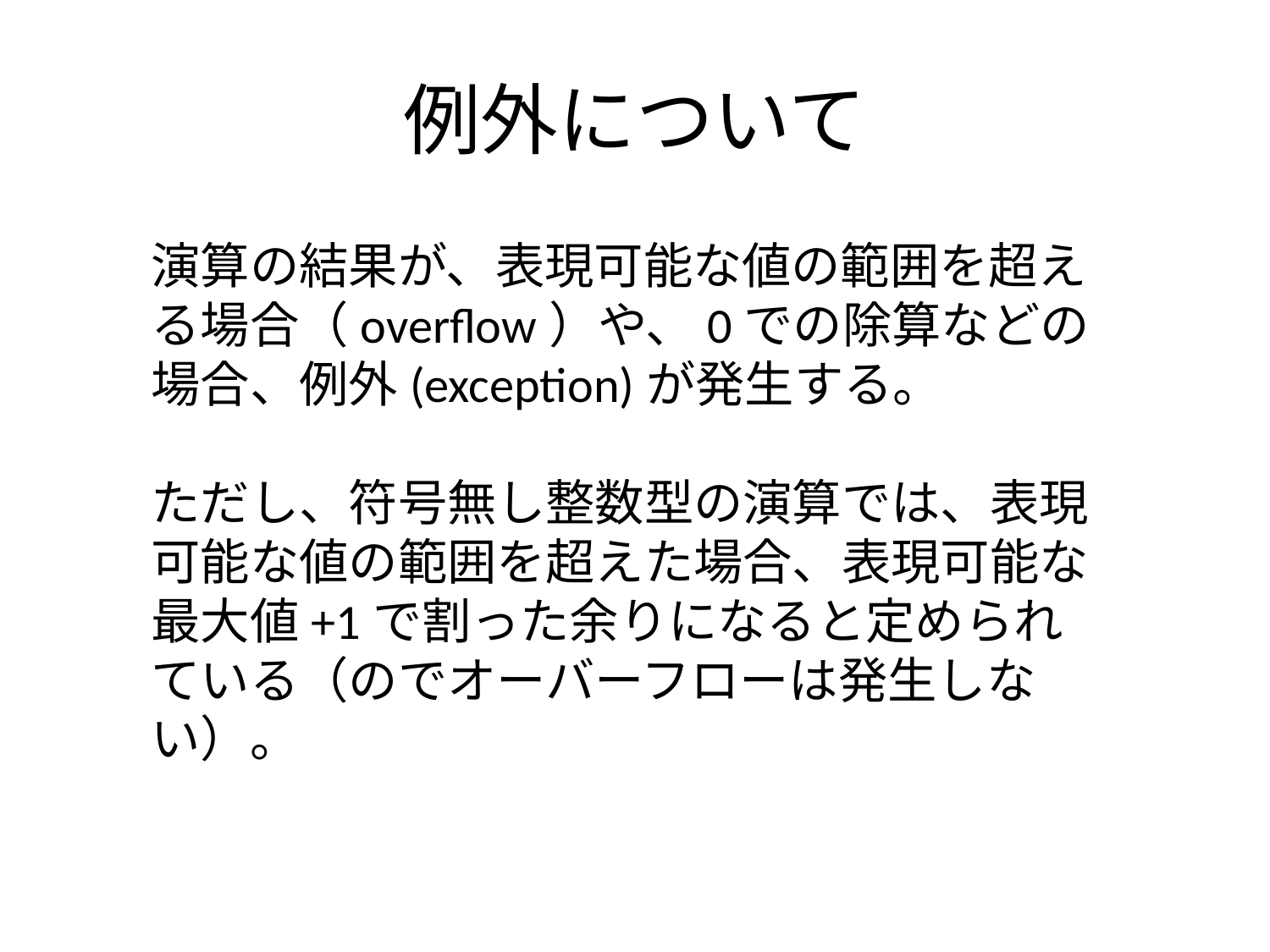

# 例外について
演算の結果が、表現可能な値の範囲を超える場合（overflow）や、0での除算などの場合、例外(exception)が発生する。

ただし、符号無し整数型の演算では、表現可能な値の範囲を超えた場合、表現可能な最大値+1で割った余りになると定められている（のでオーバーフローは発生しない）。